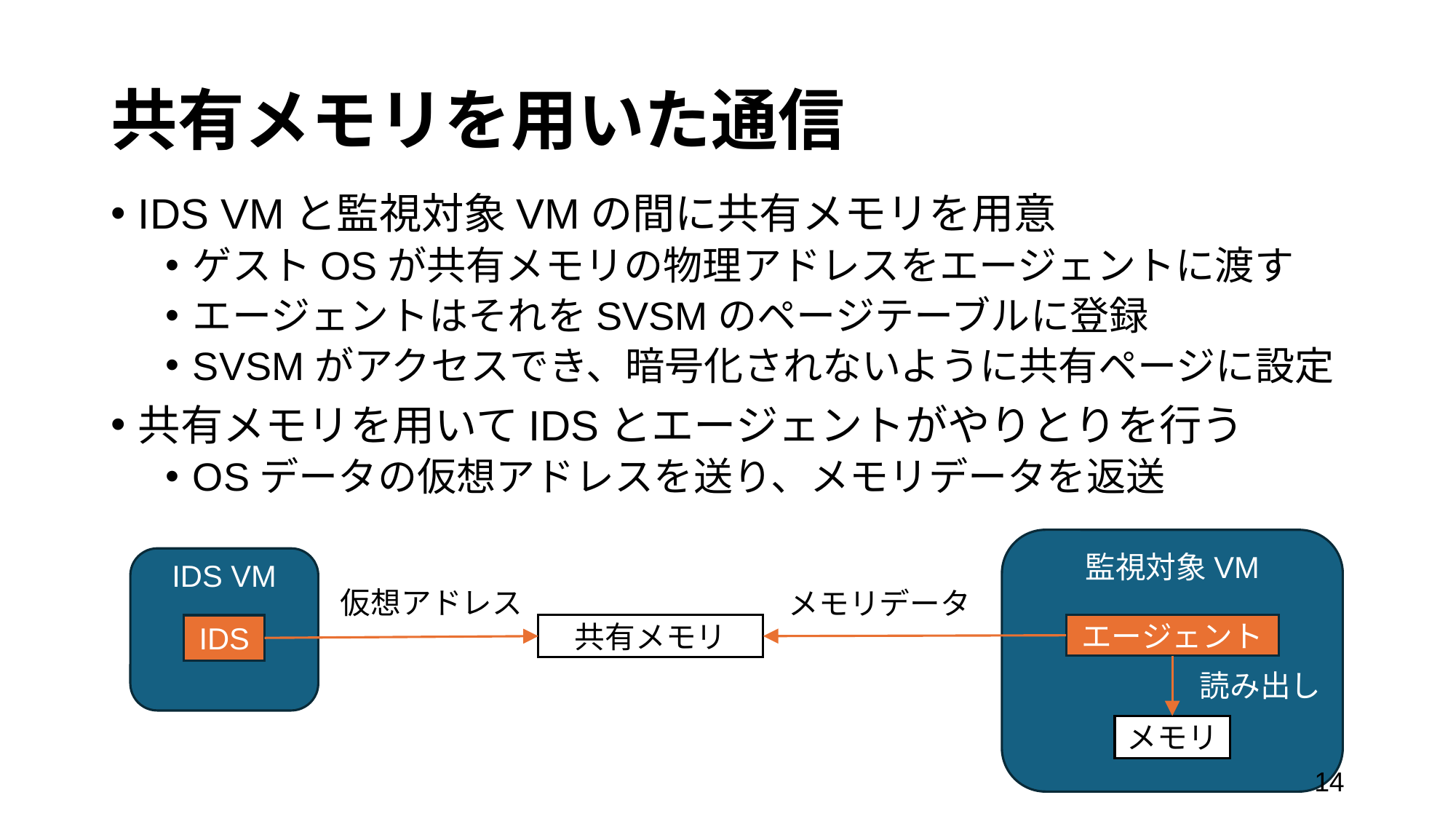

# 共有メモリを用いた通信
IDS VMと監視対象VMの間に共有メモリを用意
ゲストOSが共有メモリの物理アドレスをエージェントに渡す
エージェントはそれをSVSMのページテーブルに登録
SVSMがアクセスでき、暗号化されないように共有ページに設定
共有メモリを用いてIDSとエージェントがやりとりを行う
OSデータの仮想アドレスを送り、メモリデータを返送
監視対象VM

IDS VM

IDS
仮想アドレス
メモリデータ
エージェント
共有メモリ
読み出し
メモリ
14